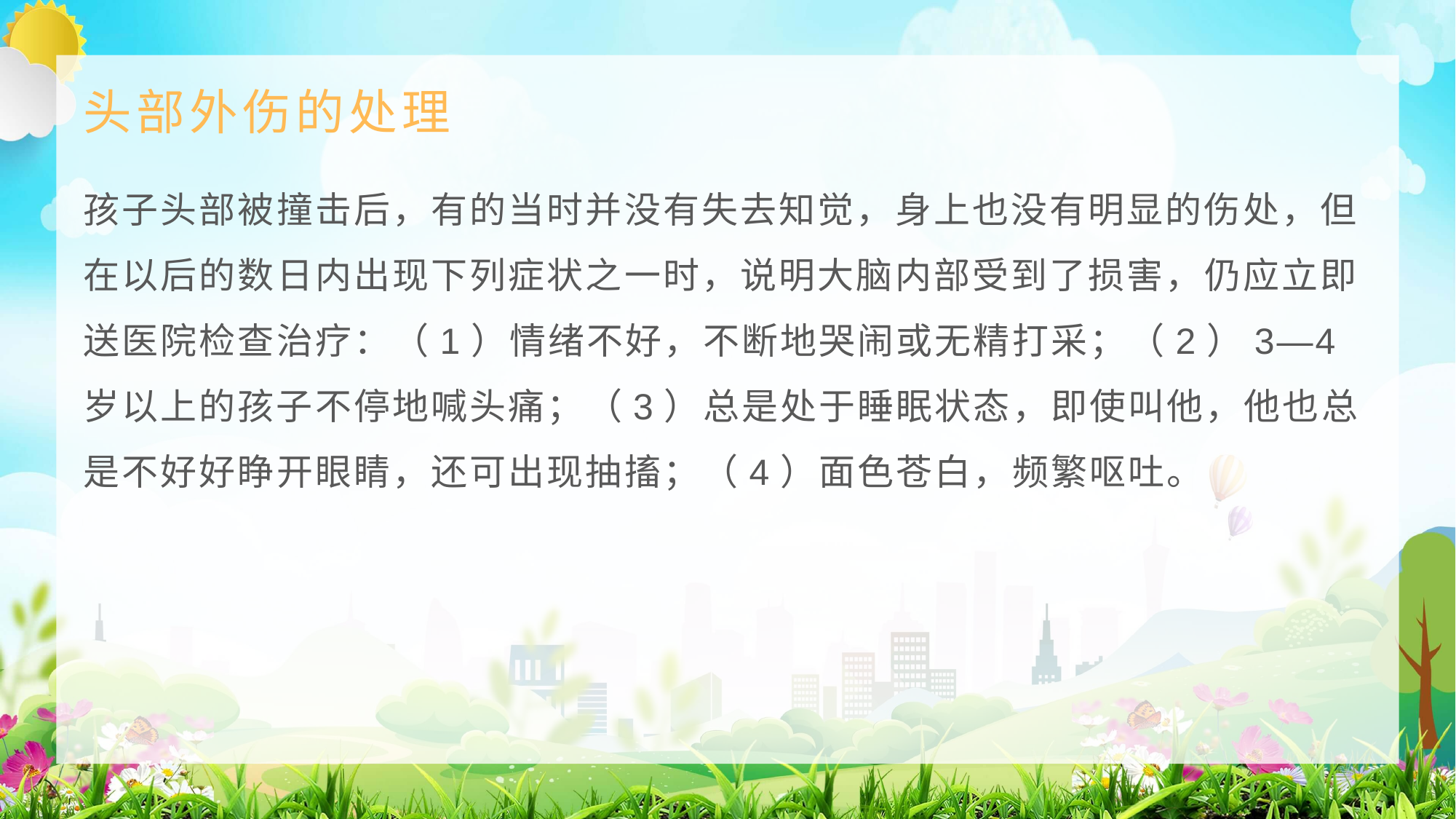

# 头部外伤的处理
孩子头部被撞击后，有的当时并没有失去知觉，身上也没有明显的伤处，但在以后的数日内出现下列症状之一时，说明大脑内部受到了损害，仍应立即送医院检查治疗：（1）情绪不好，不断地哭闹或无精打采；（2）3—4岁以上的孩子不停地喊头痛；（3）总是处于睡眠状态，即使叫他，他也总是不好好睁开眼睛，还可出现抽搐；（4）面色苍白，频繁呕吐。